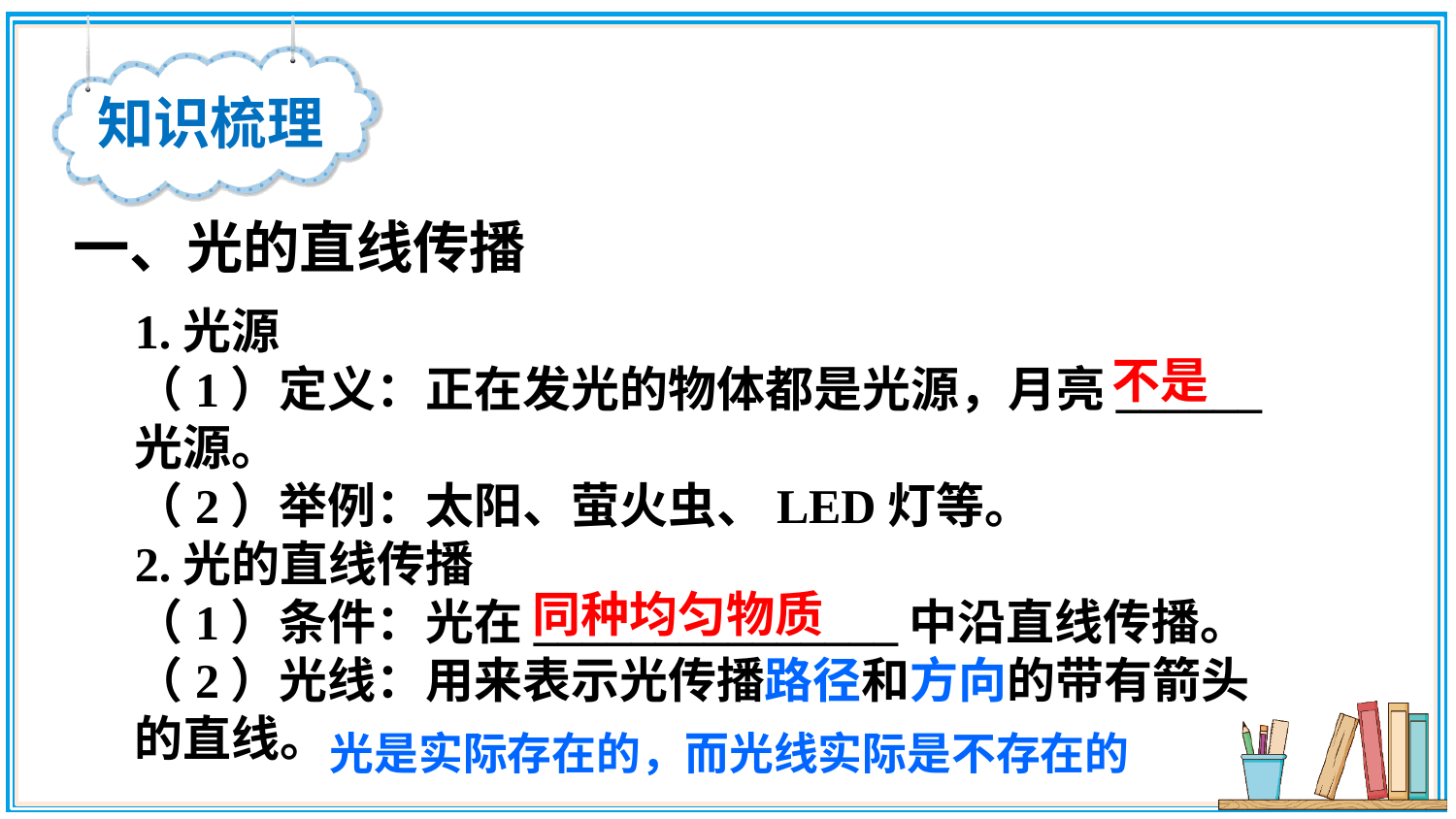

知识梳理
一、光的直线传播
1.光源
（1）定义：正在发光的物体都是光源，月亮______光源。
（2）举例：太阳、萤火虫、LED灯等。
2.光的直线传播
（1）条件：光在_______________中沿直线传播。
（2）光线：用来表示光传播路径和方向的带有箭头的直线。
不是
同种均匀物质
光是实际存在的，而光线实际是不存在的